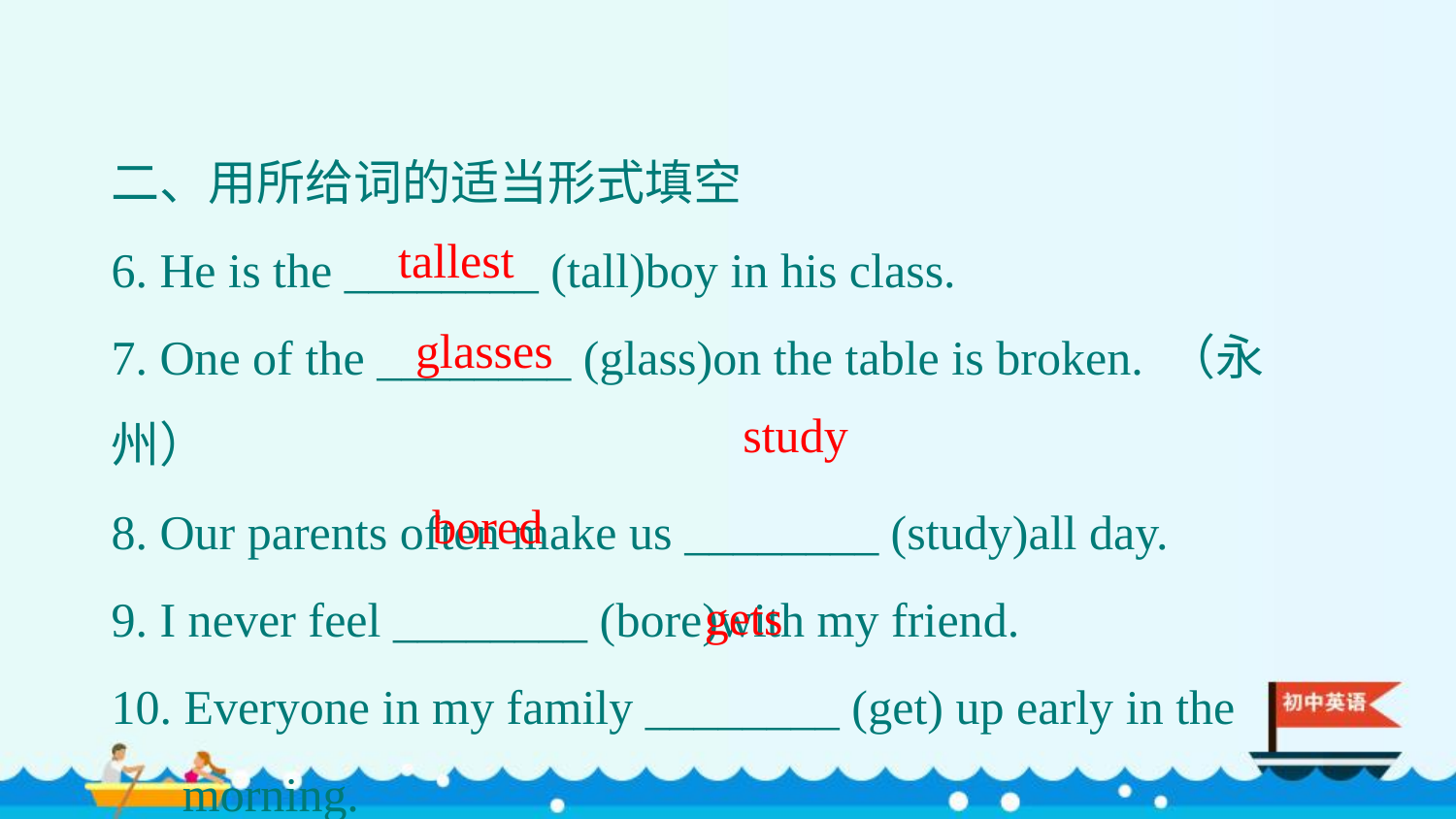

二、用所给词的适当形式填空
6. He is the ________ (tall)boy in his class.
7. One of the ________ (glass)on the table is broken. （永州）
8. Our parents often make us ________ (study)all day.
9. I never feel ________ (bore)with my friend.
10. Everyone in my family ________ (get) up early in the morning.
tallest
glasses
study
bored
gets